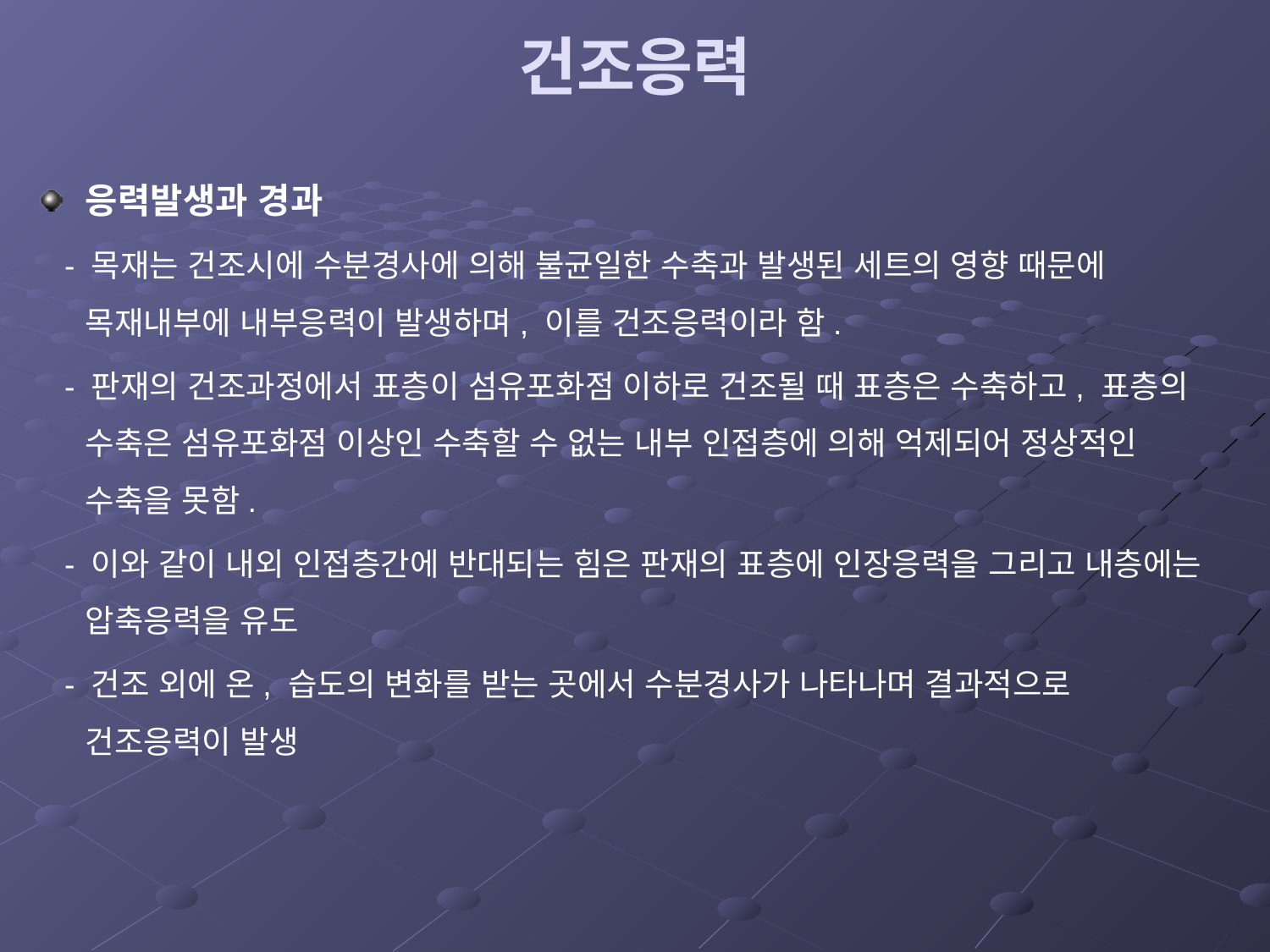

# 건조응력
응력발생과 경과
   - 목재는 건조시에 수분경사에 의해 불균일한 수축과 발생된 세트의 영향 때문에 목재내부에 내부응력이 발생하며, 이를 건조응력이라 함.
   - 판재의 건조과정에서 표층이 섬유포화점 이하로 건조될 때 표층은 수축하고, 표층의 수축은 섬유포화점 이상인 수축할 수 없는 내부 인접층에 의해 억제되어 정상적인 수축을 못함.
   - 이와 같이 내외 인접층간에 반대되는 힘은 판재의 표층에 인장응력을 그리고 내층에는 압축응력을 유도
   - 건조 외에 온, 습도의 변화를 받는 곳에서 수분경사가 나타나며 결과적으로 건조응력이 발생